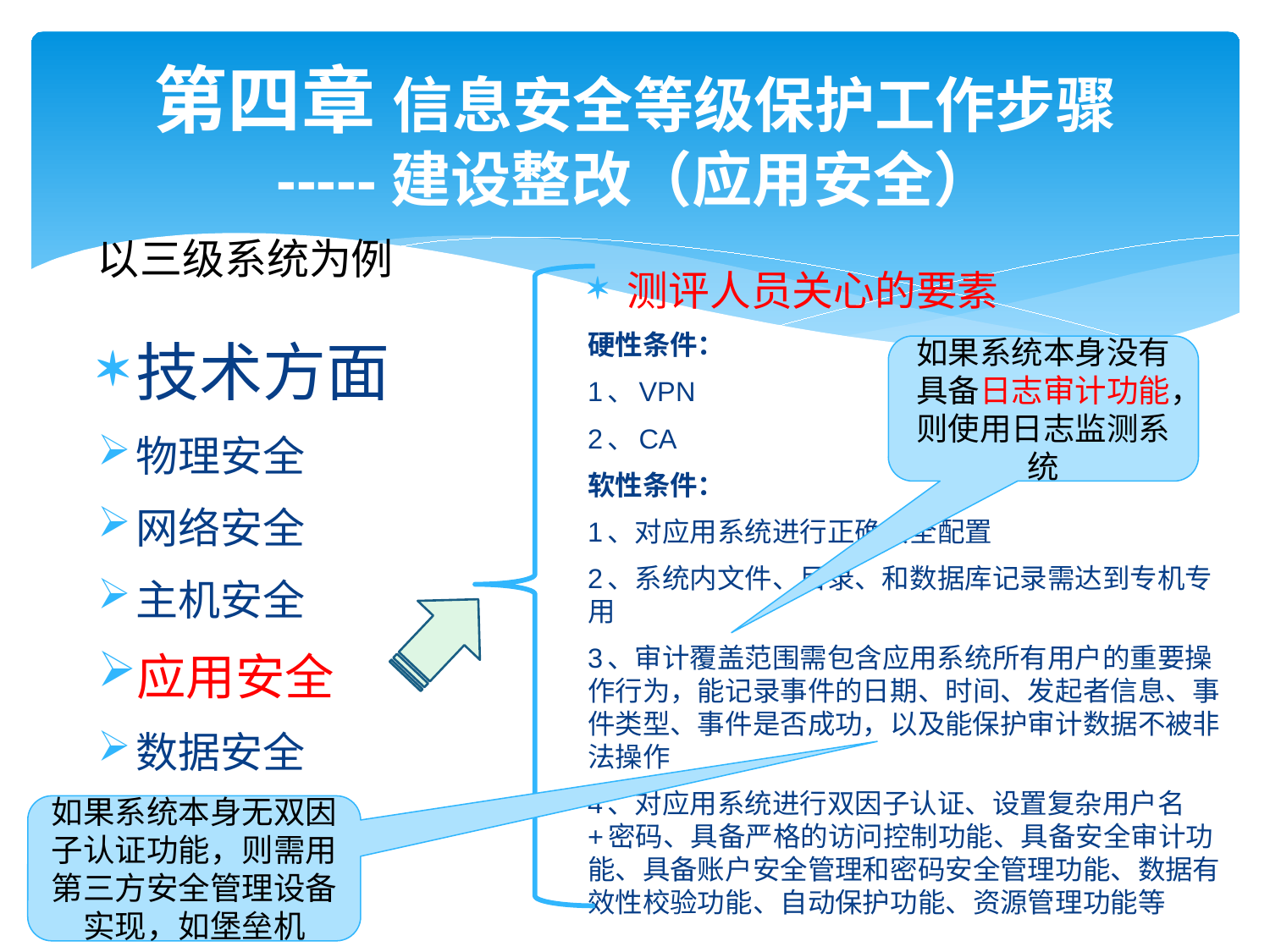

# 第四章 信息安全等级保护工作步骤 -----建设整改（应用安全）
以三级系统为例
测评人员关心的要素
硬性条件：
1、VPN
2、CA
软性条件：
1、对应用系统进行正确安全配置
2、系统内文件、目录、和数据库记录需达到专机专用
3、审计覆盖范围需包含应用系统所有用户的重要操作行为，能记录事件的日期、时间、发起者信息、事件类型、事件是否成功，以及能保护审计数据不被非法操作
4、对应用系统进行双因子认证、设置复杂用户名+密码、具备严格的访问控制功能、具备安全审计功能、具备账户安全管理和密码安全管理功能、数据有效性校验功能、自动保护功能、资源管理功能等

技术方面
物理安全
网络安全
主机安全
应用安全
数据安全
如果系统本身没有具备日志审计功能，则使用日志监测系统

如果系统本身无双因子认证功能，则需用第三方安全管理设备实现，如堡垒机